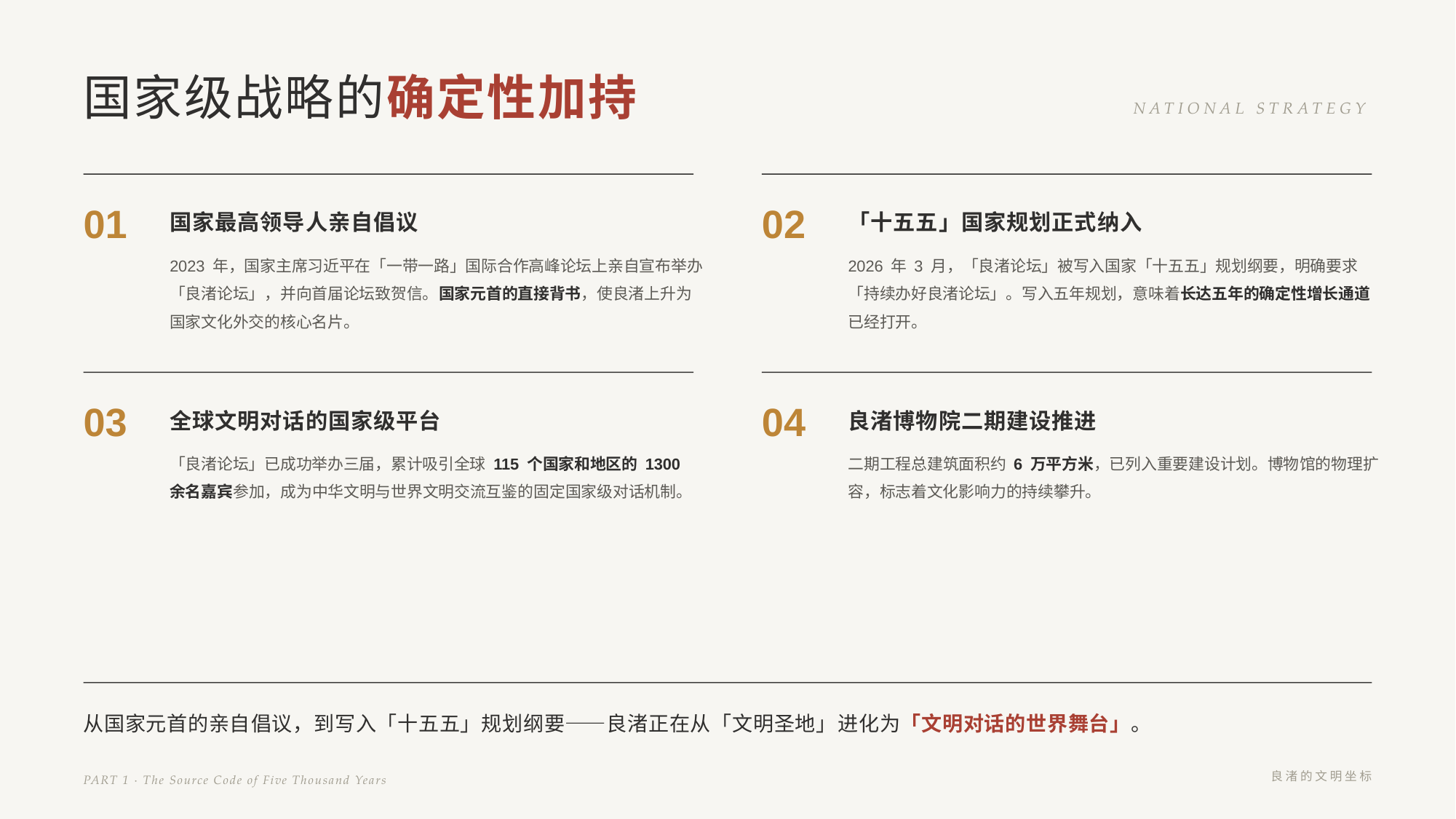

国家级战略的确定性加持
NATIONAL STRATEGY

01
国家最高领导人亲自倡议
02
「十五五」国家规划正式纳入
2023 年，国家主席习近平在「一带一路」国际合作高峰论坛上亲自宣布举办「良渚论坛」，并向首届论坛致贺信。国家元首的直接背书，使良渚上升为国家文化外交的核心名片。
2026 年 3 月，「良渚论坛」被写入国家「十五五」规划纲要，明确要求「持续办好良渚论坛」。写入五年规划，意味着长达五年的确定性增长通道已经打开。

03
全球文明对话的国家级平台
04
良渚博物院二期建设推进
「良渚论坛」已成功举办三届，累计吸引全球 115 个国家和地区的 1300 余名嘉宾参加，成为中华文明与世界文明交流互鉴的固定国家级对话机制。
二期工程总建筑面积约 6 万平方米，已列入重要建设计划。博物馆的物理扩容，标志着文化影响力的持续攀升。

从国家元首的亲自倡议，到写入「十五五」规划纲要——良渚正在从「文明圣地」进化为「文明对话的世界舞台」。
良渚的文明坐标
PART 1 · The Source Code of Five Thousand Years